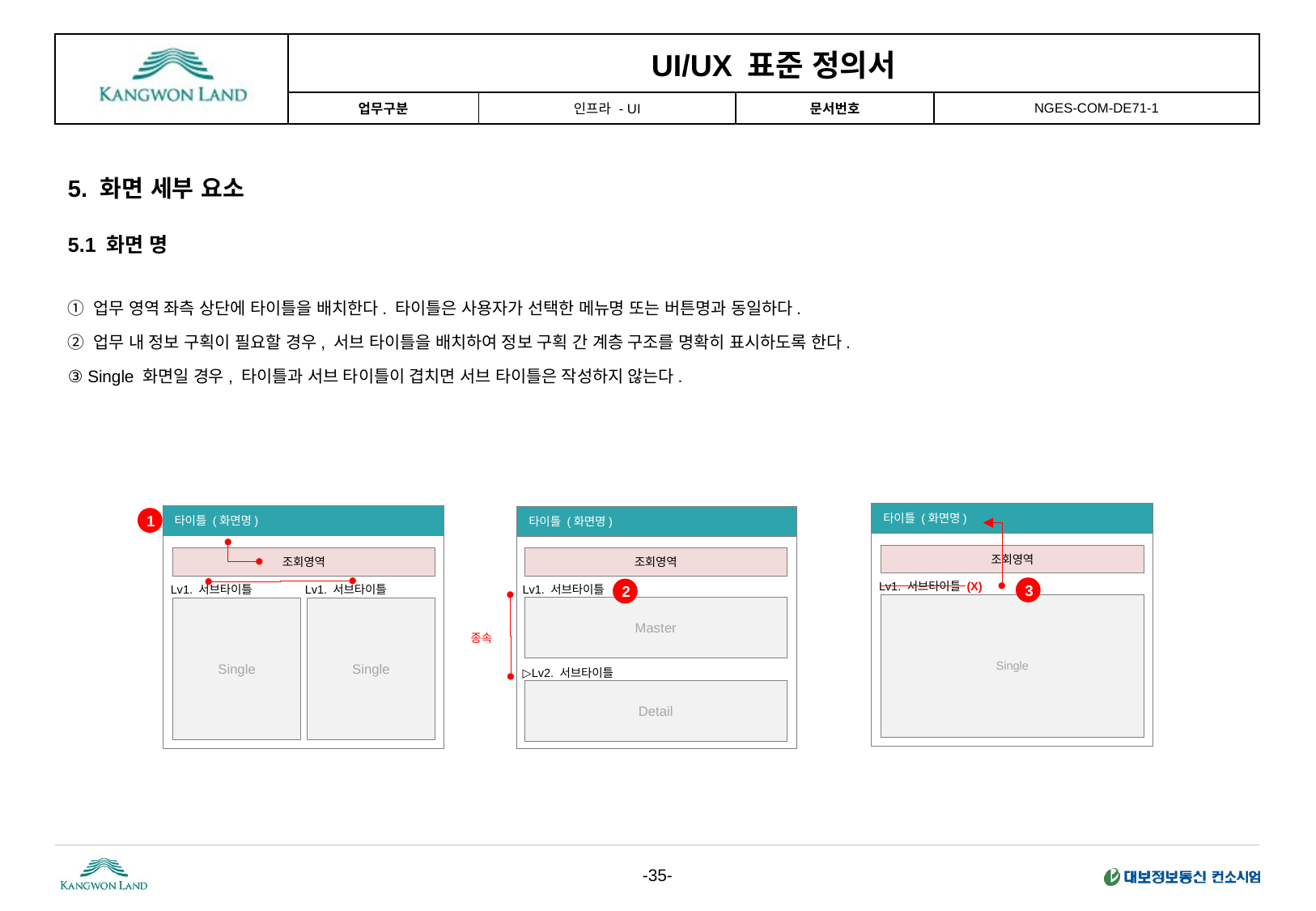

5. 화면 세부 요소
5.1 화면 명
① 업무 영역 좌측 상단에 타이틀을 배치한다. 타이틀은 사용자가 선택한 메뉴명 또는 버튼명과 동일하다.
② 업무 내 정보 구획이 필요할 경우, 서브 타이틀을 배치하여 정보 구획 간 계층 구조를 명확히 표시하도록 한다.
③ Single 화면일 경우, 타이틀과 서브 타이틀이 겹치면 서브 타이틀은 작성하지 않는다.
타이틀 (화면명)
타이틀 (화면명)
타이틀 (화면명)
1

조회영역
조회영역
조회영역
Lv1. 서브타이틀 (X)
Lv1. 서브타이틀
Lv1. 서브타이틀
Lv1. 서브타이틀
3
2
Single
Master
Single
Single
종속
▷Lv2. 서브타이틀
Detail